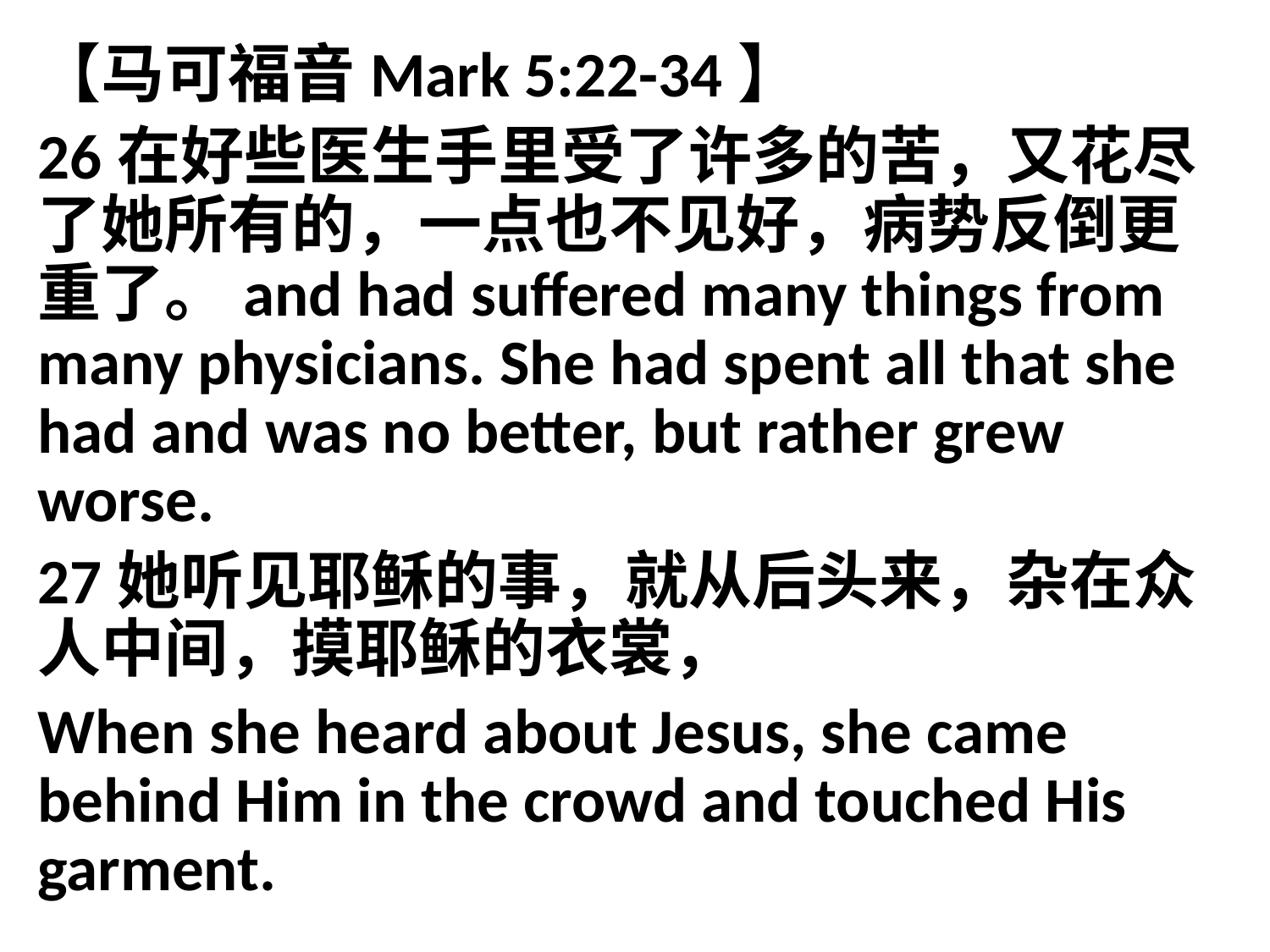

【马可福音Mark 5:22-34】
26在好些医生手里受了许多的苦，又花尽了她所有的，一点也不见好，病势反倒更重了。and had suffered many things from many physicians. She had spent all that she had and was no better, but rather grew worse.
27她听见耶稣的事，就从后头来，杂在众人中间，摸耶稣的衣裳，
When she heard about Jesus, she came behind Him in the crowd and touched His garment.